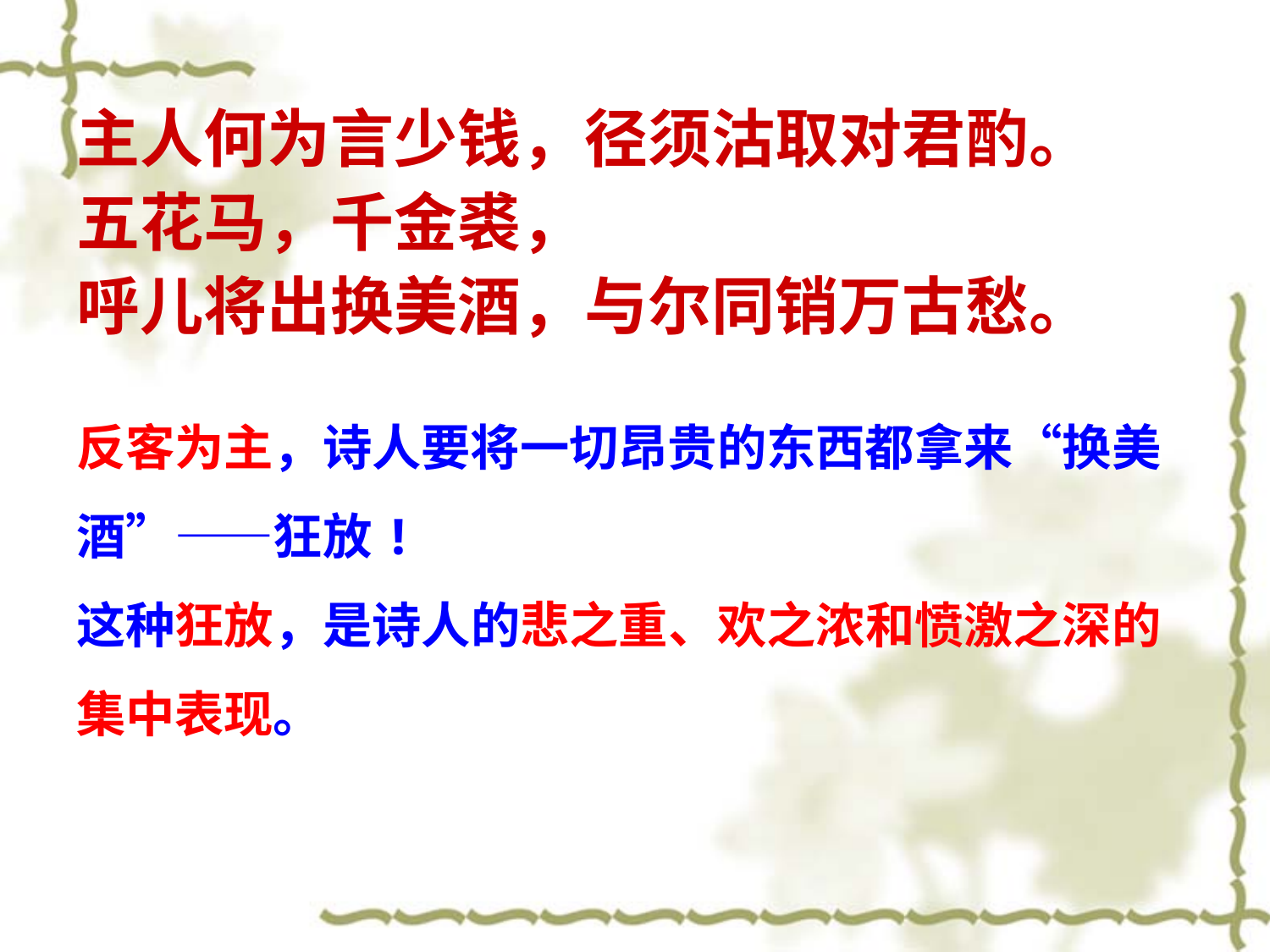

主人何为言少钱，径须沽取对君酌。
五花马，千金裘，
呼儿将出换美酒，与尔同销万古愁。
反客为主，诗人要将一切昂贵的东西都拿来“换美
酒”——狂放!
这种狂放，是诗人的悲之重、欢之浓和愤激之深的
集中表现。